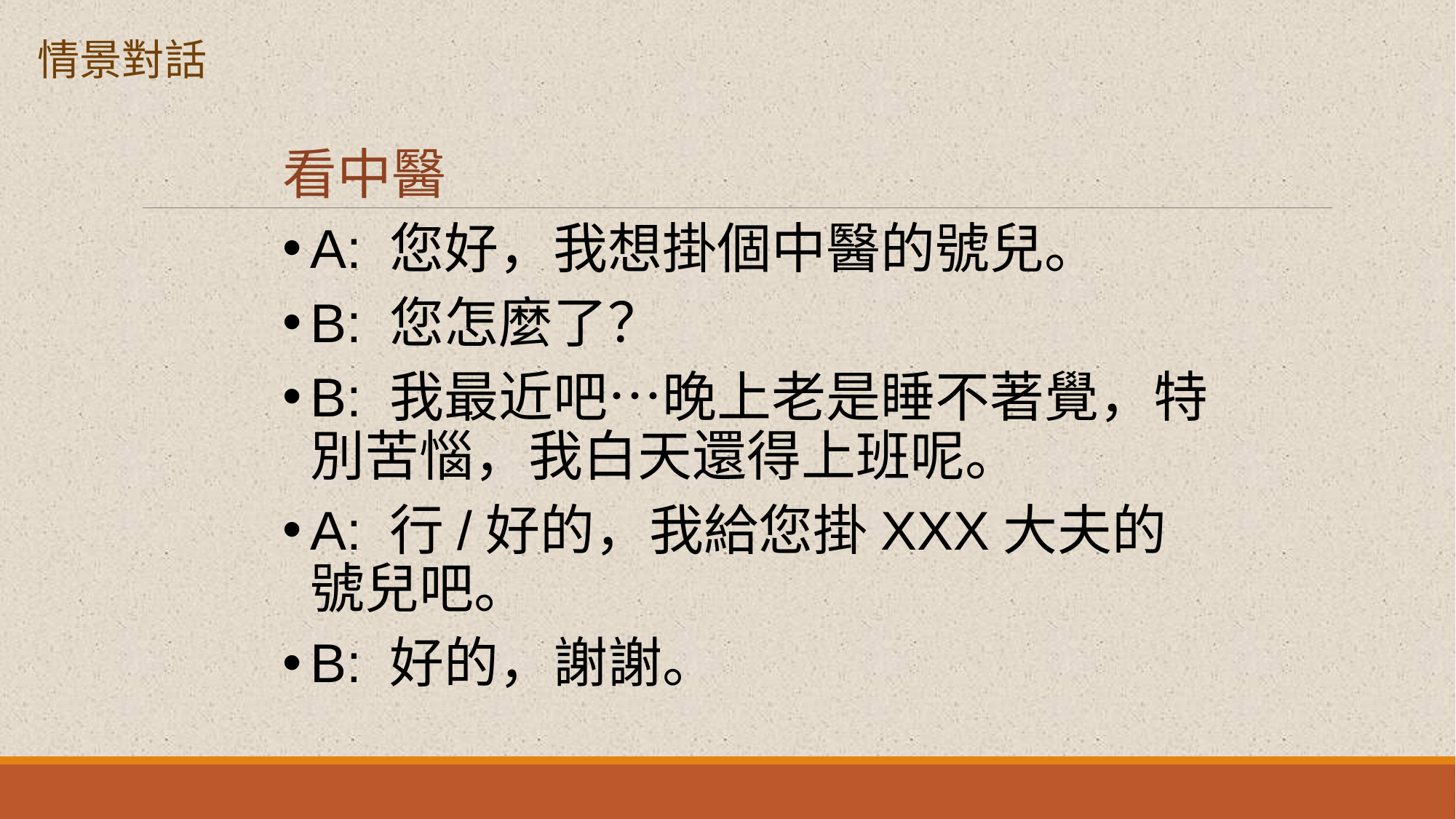

情景對話
看中醫
A: 您好，我想掛個中醫的號兒。
B: 您怎麼了？
B: 我最近吧…晚上老是睡不著覺，特別苦惱，我白天還得上班呢。
A: 行/好的，我給您掛XXX大夫的號兒吧。
B: 好的，謝謝。